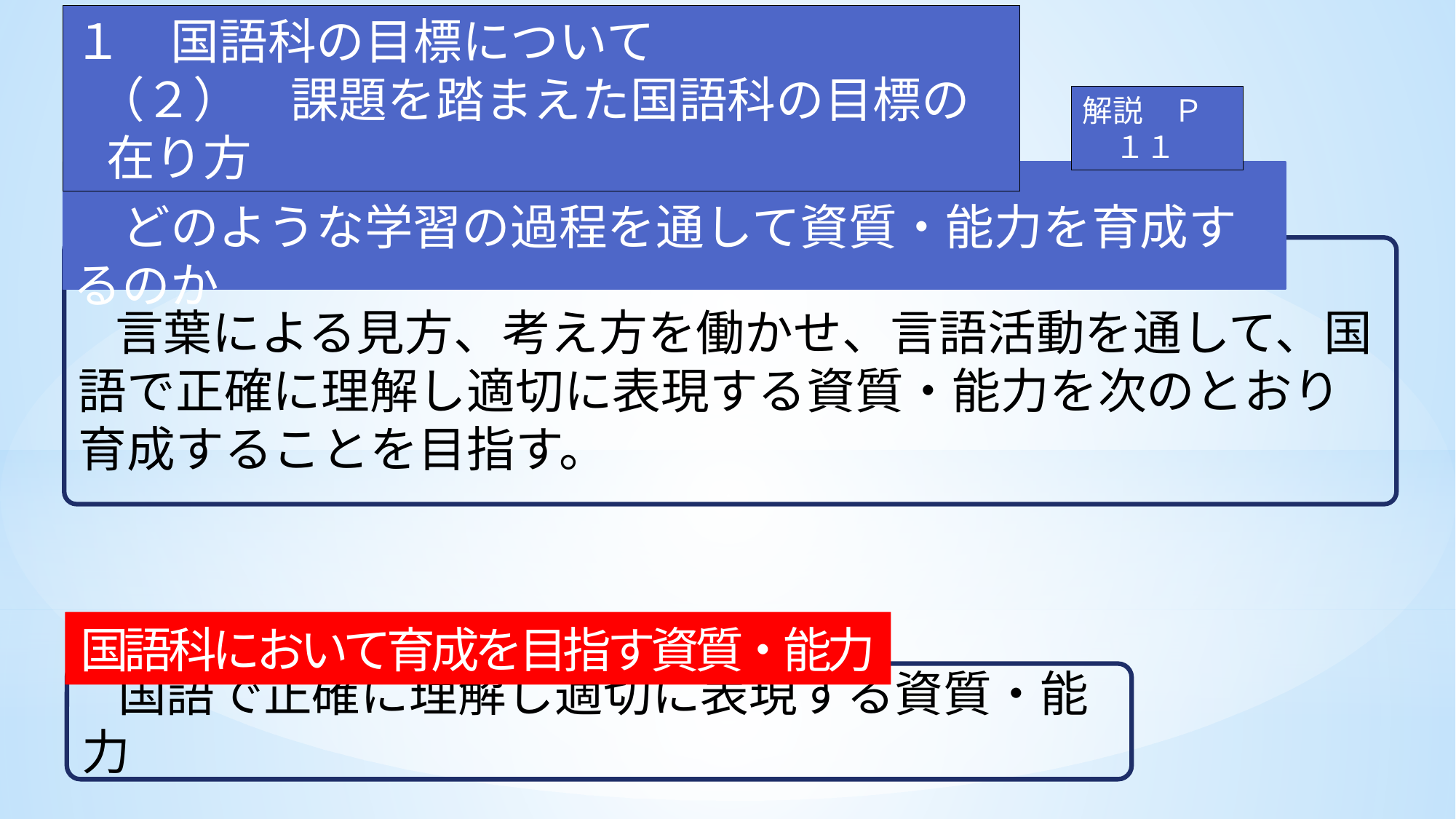

１　国語科の目標について
 （２）　課題を踏まえた国語科の目標の在り方
解説　Ｐ１１
柱書（学びのプロセス）
　どのような学習の過程を通して資質・能力を育成するのか

　言葉による見方、考え方を働かせ、言語活動を通して、国語で正確に理解し適切に表現する資質・能力を次のとおり育成することを目指す。
国語科において育成を目指す資質・能力
　国語で正確に理解し適切に表現する資質・能力